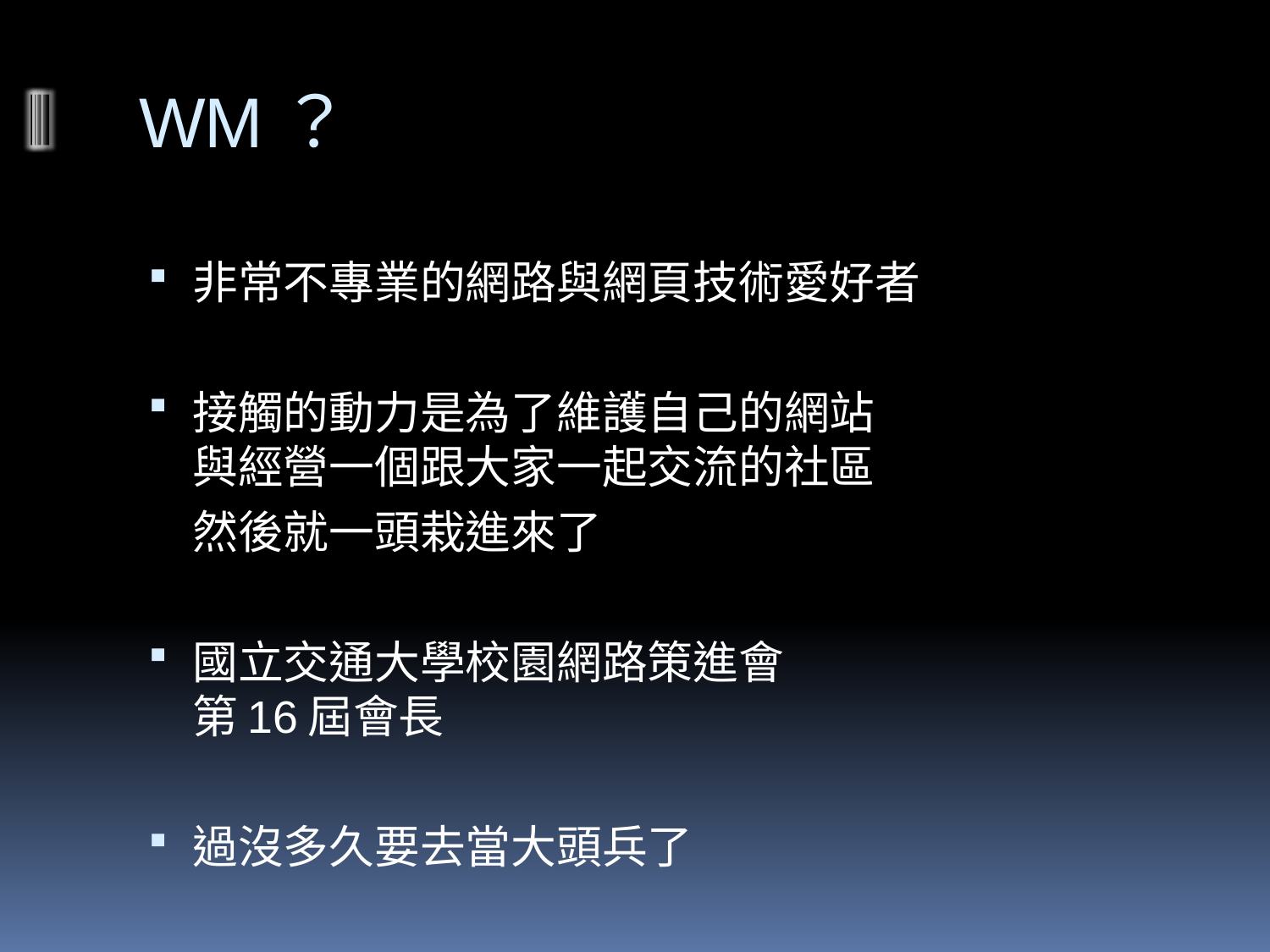

# WM？
非常不專業的網路與網頁技術愛好者

接觸的動力是為了維護自己的網站
與經營一個跟大家一起交流的社區
	然後就一頭栽進來了

國立交通大學校園網路策進會
第16屆會長

過沒多久要去當大頭兵了